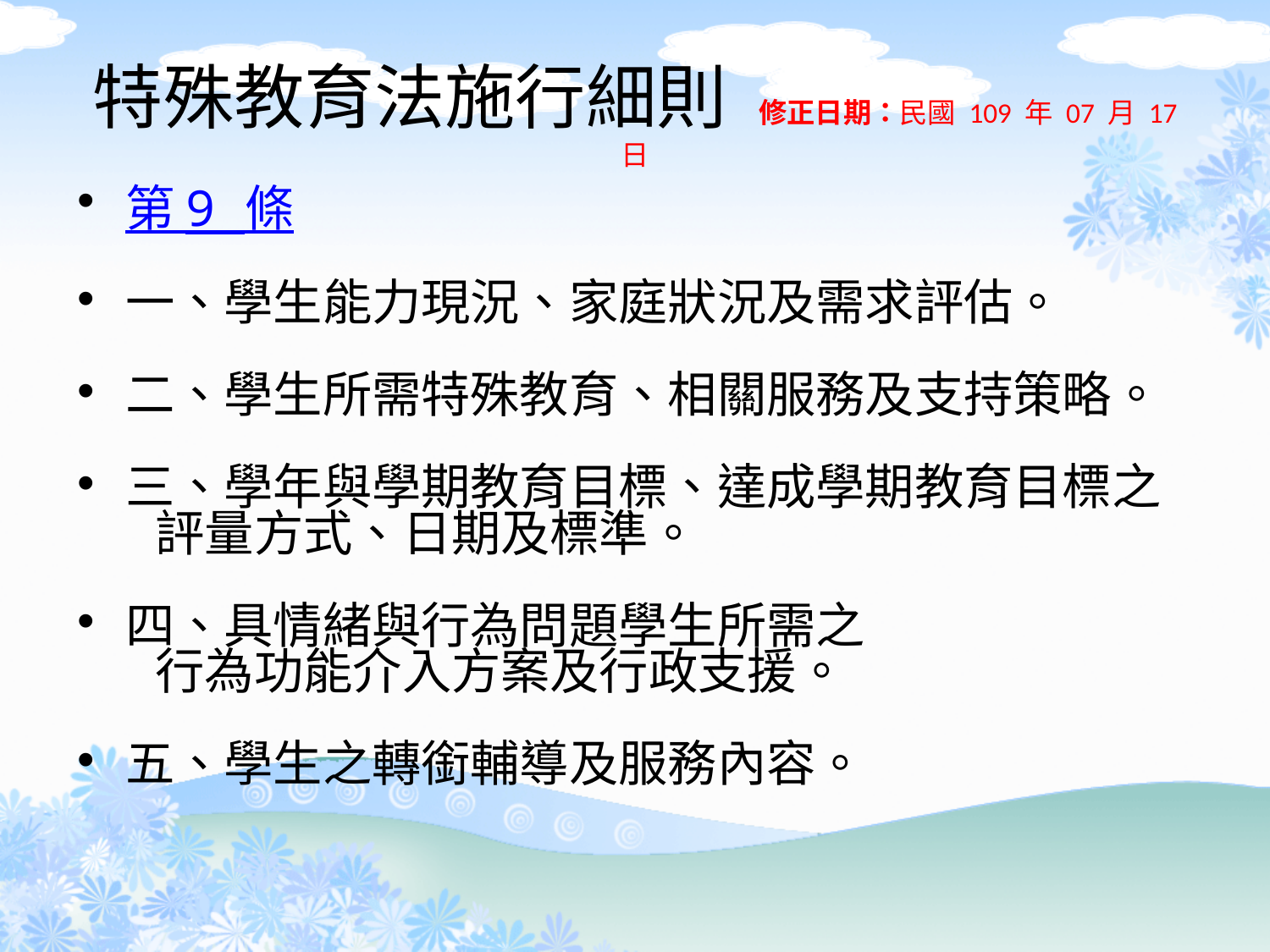

# 特殊教育法施行細則  修正日期：民國 109 年 07 月 17 日
第 9 條

一、學生能力現況、家庭狀況及需求評估。

二、學生所需特殊教育、相關服務及支持策略。

三、學年與學期教育目標、達成學期教育目標之
      評量方式、日期及標準。

四、具情緒與行為問題學生所需之
      行為功能介入方案及行政支援。

五、學生之轉銜輔導及服務內容。